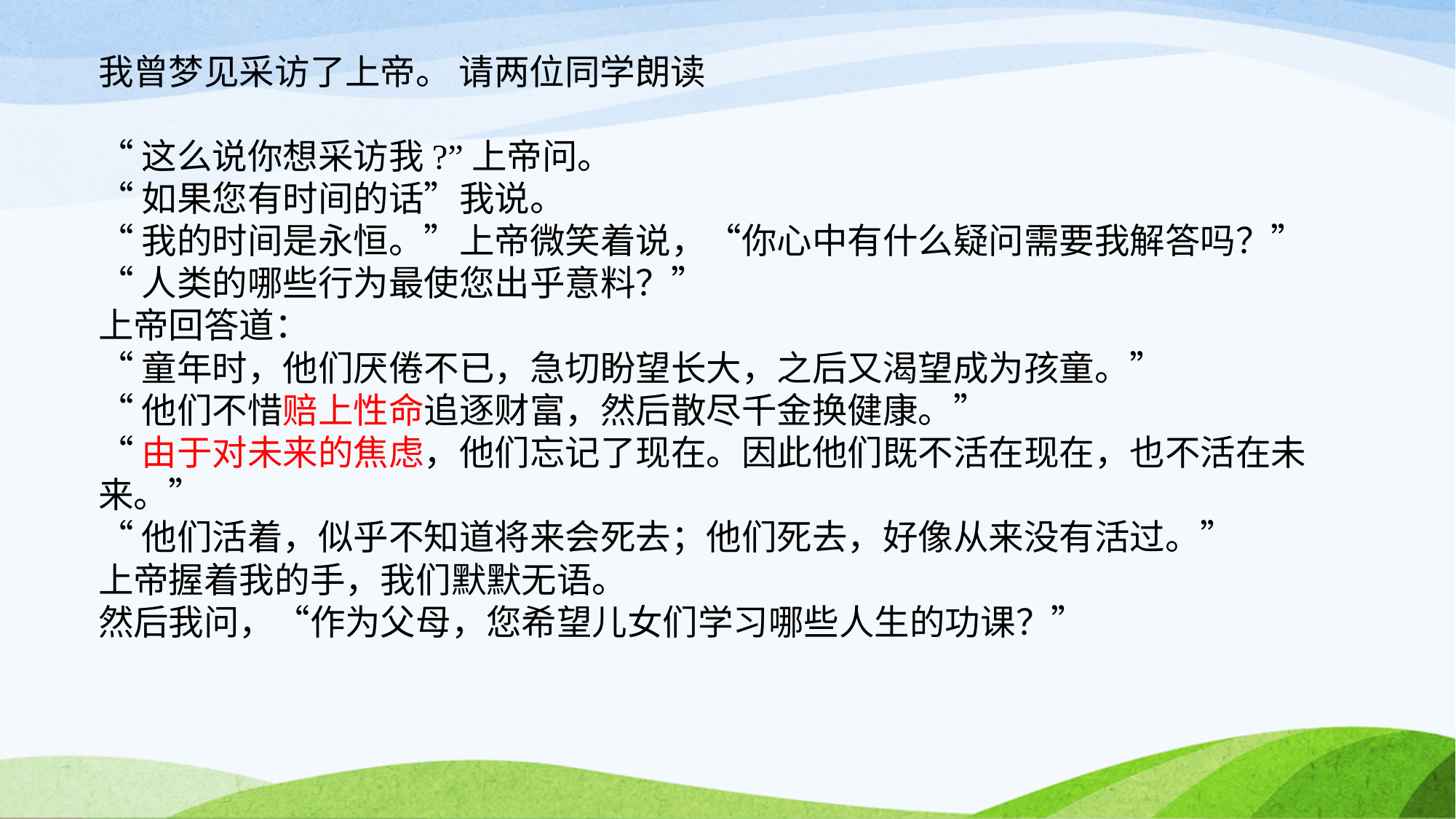

我曾梦见采访了上帝。 请两位同学朗读

“这么说你想采访我?”上帝问。
“如果您有时间的话”我说。
“我的时间是永恒。”上帝微笑着说，“你心中有什么疑问需要我解答吗？”
“人类的哪些行为最使您出乎意料？”
上帝回答道：
“童年时，他们厌倦不已，急切盼望长大，之后又渴望成为孩童。”
“他们不惜赔上性命追逐财富，然后散尽千金换健康。”
“由于对未来的焦虑，他们忘记了现在。因此他们既不活在现在，也不活在未来。”
“他们活着，似乎不知道将来会死去；他们死去，好像从来没有活过。”
上帝握着我的手，我们默默无语。
然后我问，“作为父母，您希望儿女们学习哪些人生的功课？”